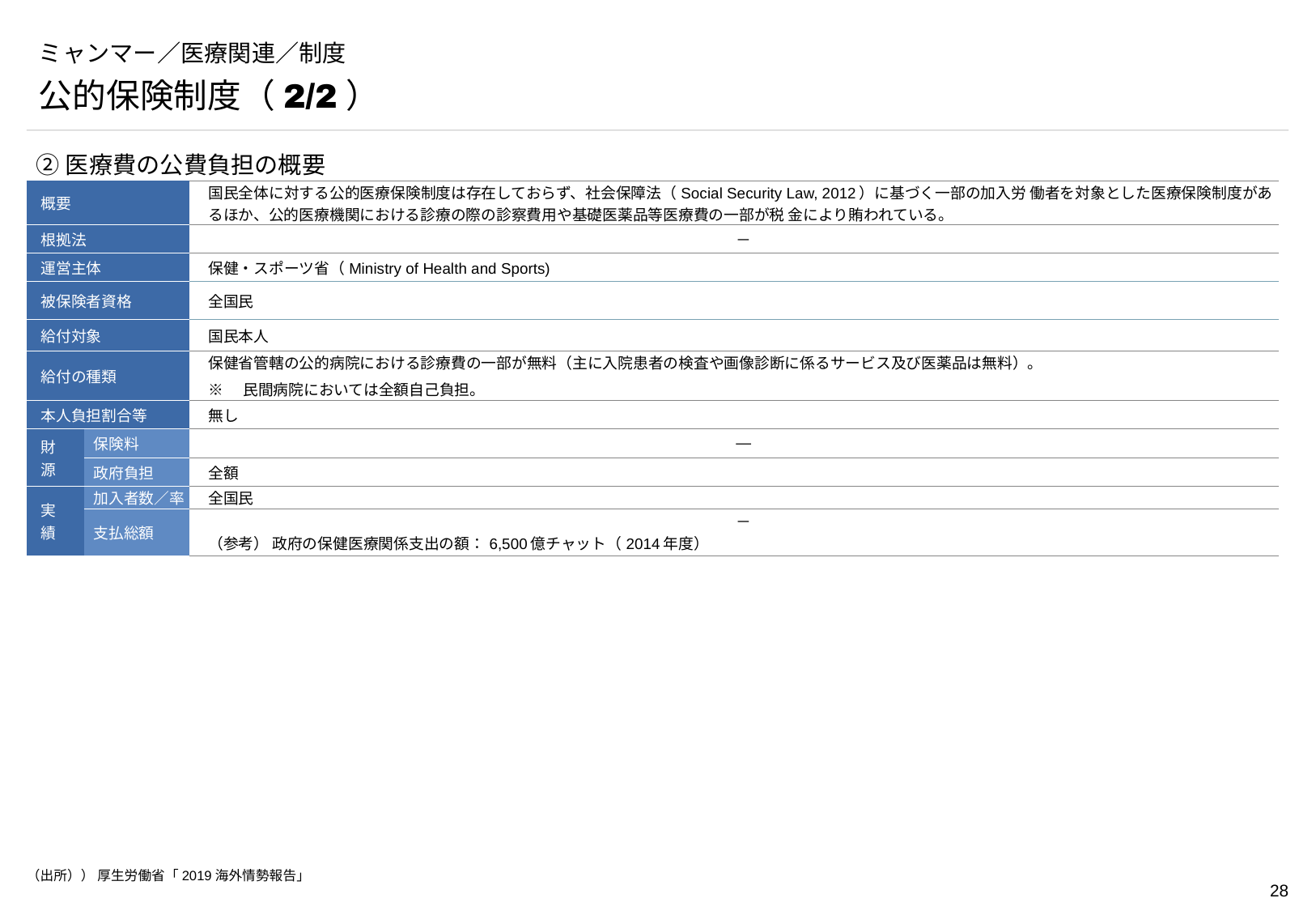

# ミャンマー／医療関連／制度
公的保険制度（2/2）
②医療費の公費負担の概要
| 概要 |  | 国民全体に対する公的医療保険制度は存在しておらず、社会保障法（Social Security Law, 2012）に基づく一部の加入労 働者を対象とした医療保険制度があるほか、公的医療機関における診療の際の診察費用や基礎医薬品等医療費の一部が税 金により賄われている。 |
| --- | --- | --- |
| 根拠法 |  | － |
| 運営主体 |  | 保健・スポーツ省（Ministry of Health and Sports) |
| 被保険者資格 |  | 全国民 |
| 給付対象 |  | 国民本人 |
| 給付の種類 |  | 保健省管轄の公的病院における診療費の一部が無料（主に入院患者の検査や画像診断に係るサービス及び医薬品は無料）。 ※　民間病院においては全額自己負担。 |
| 本人負担割合等 |  | 無し |
| 財　源 | 保険料 | ― |
|  | 政府負担 | 全額 |
| 実　績 | 加入者数／率 | 全国民 |
|  | 支払総額 | － （参考） 政府の保健医療関係支出の額：6,500億チャット（2014年度） |
（出所）） 厚生労働省「2019海外情勢報告」